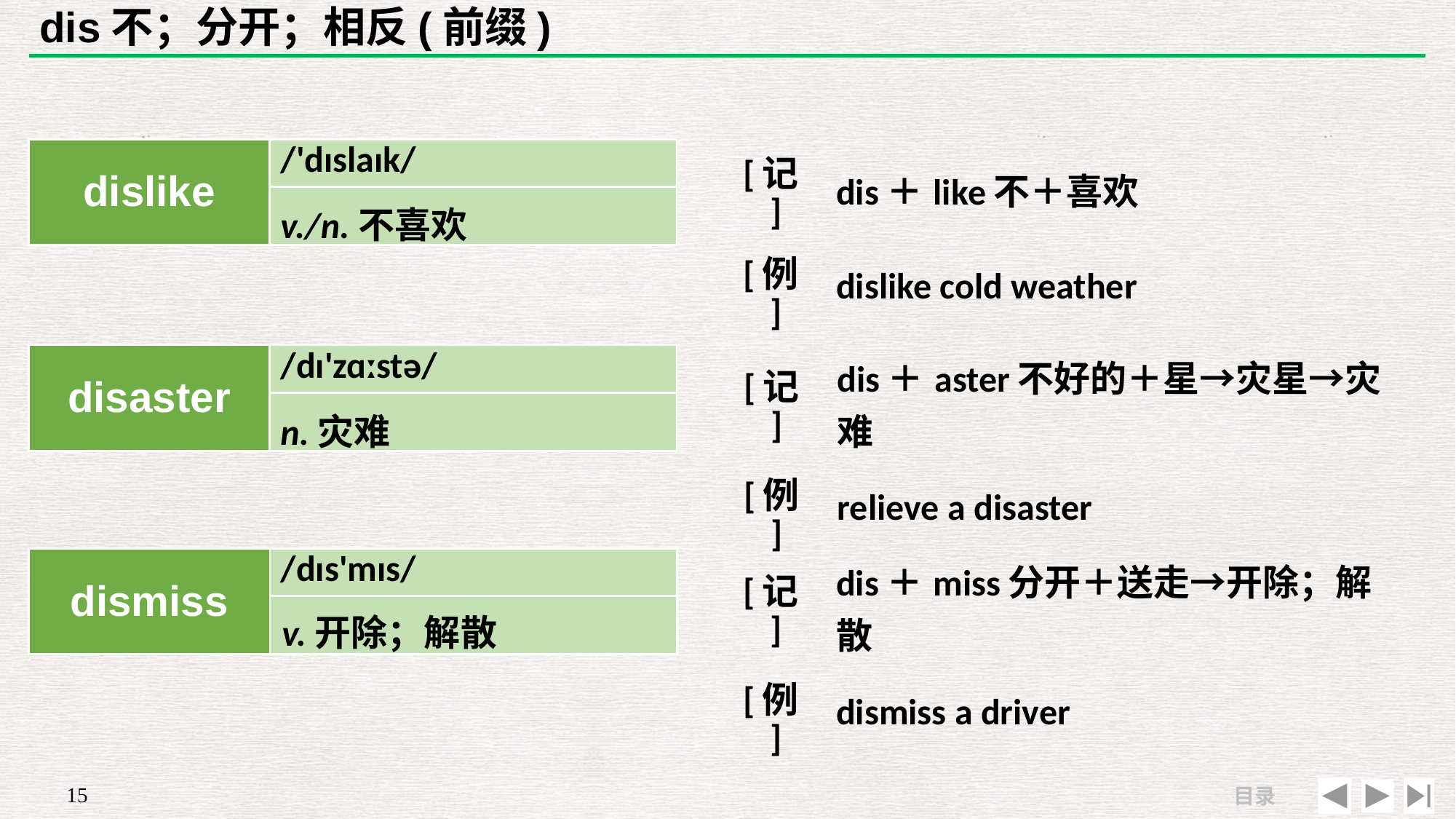

# dis不；分开；相反(前缀)

| [记] | dis＋like不＋喜欢 |
| --- | --- |
| [例] | dislike cold weather |
| dislike | /'dɪslaɪk/ |
| --- | --- |
|  |  |
v./n.不喜欢
| [记] | dis＋aster不好的＋星→灾星→灾难 |
| --- | --- |
| [例] | relieve a disaster |
| disaster | /dɪ'zɑːstə/ |
| --- | --- |
|  |  |
n.灾难
| dismiss | /dɪs'mɪs/ |
| --- | --- |
|  |  |
| [记] | dis＋miss分开＋送走→开除；解散 |
| --- | --- |
| [例] | dismiss a driver |
v.开除；解散